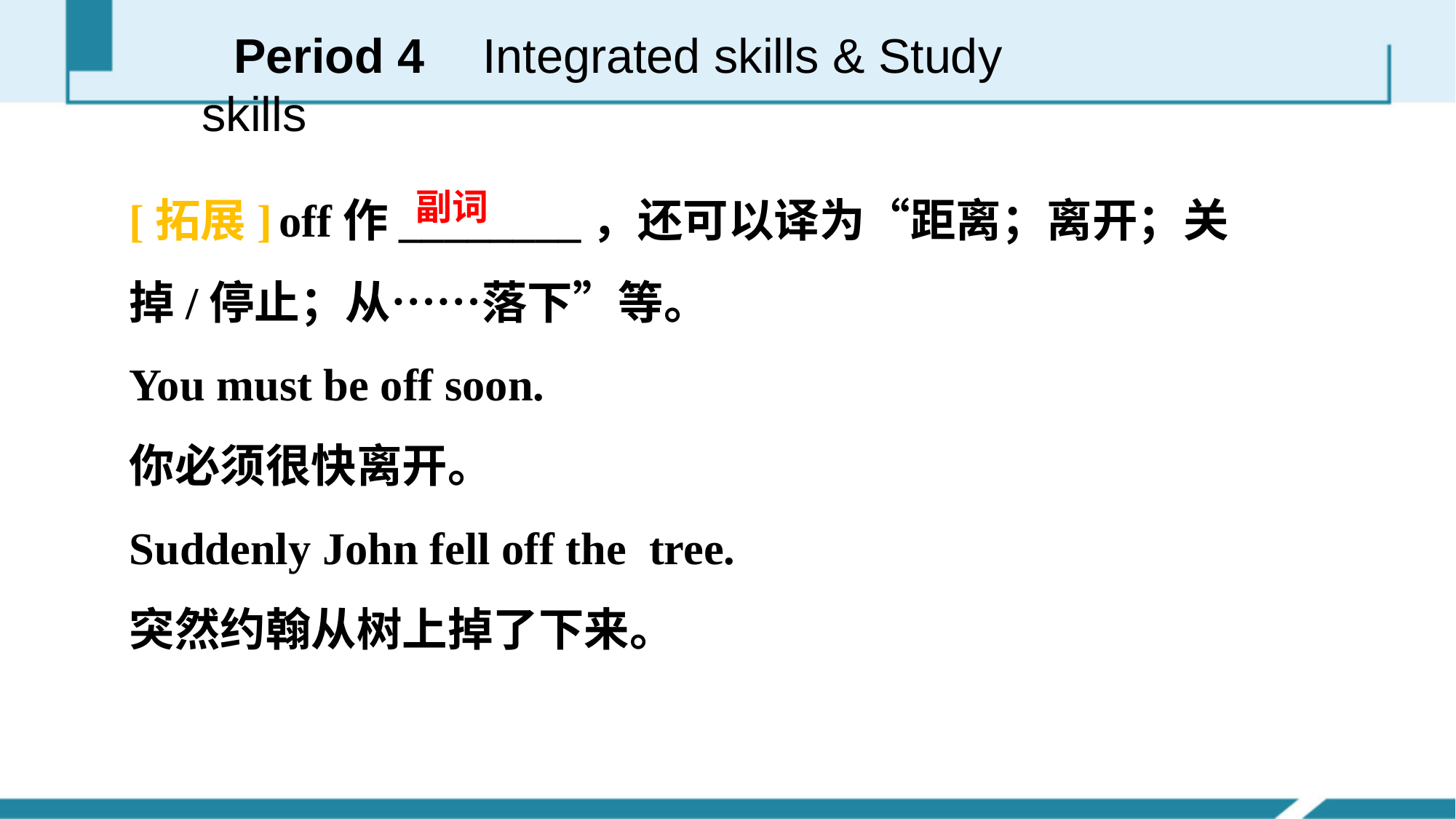

Period 4　  Integrated skills & Study skills
[拓展] off作________，还可以译为“距离；离开；关掉/停止；从……落下”等。
You must be off soon.
你必须很快离开。
Suddenly John fell off the  tree.
突然约翰从树上掉了下来。

副词